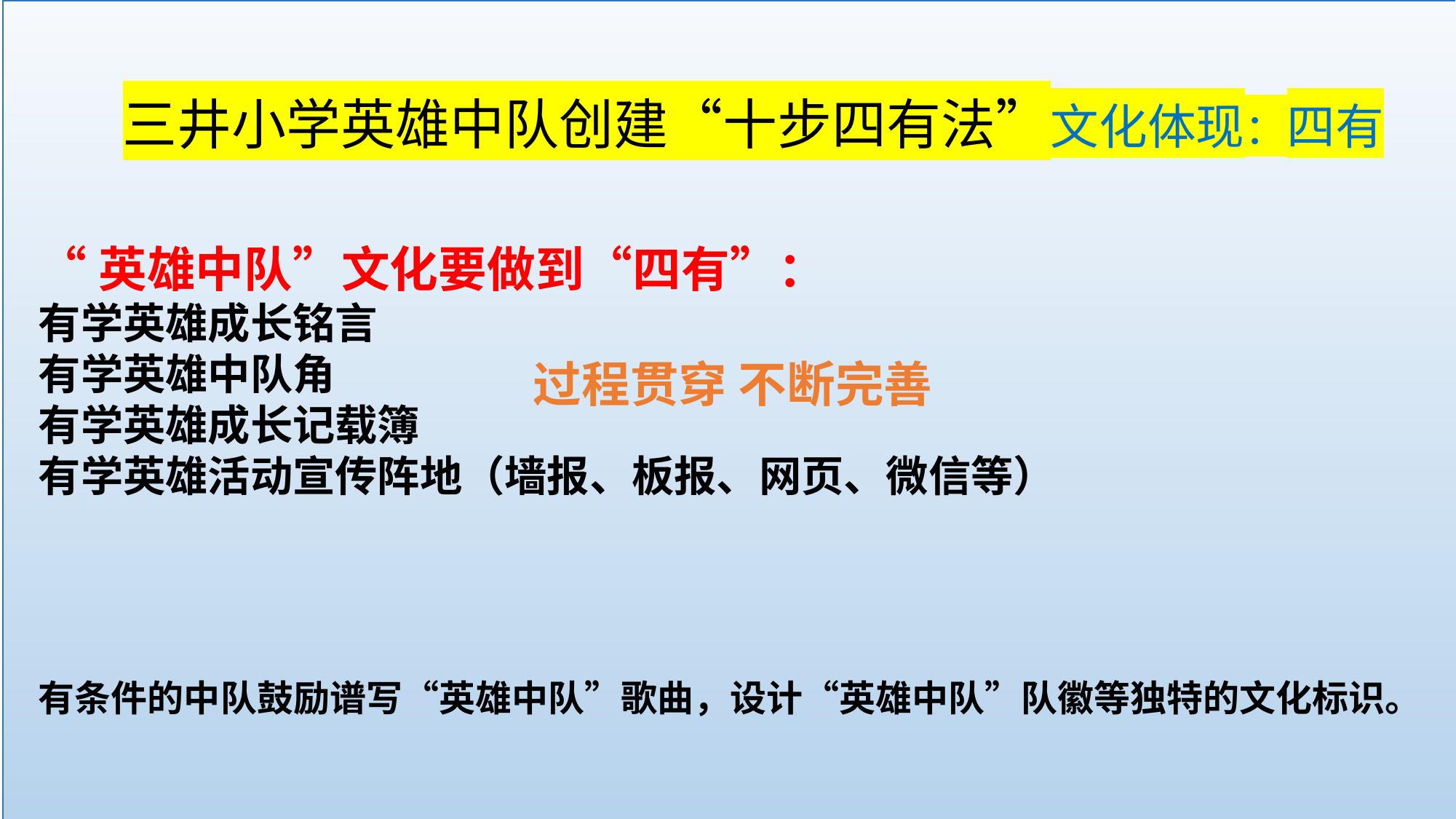

过程贯穿 不断完善

#
三井小学英雄中队创建“十步四有法”文化体现：四有
“英雄中队”文化要做到“四有”：
有学英雄成长铭言
有学英雄中队角
有学英雄成长记载簿
有学英雄活动宣传阵地（墙报、板报、网页、微信等）

有条件的中队鼓励谱写“英雄中队”歌曲，设计“英雄中队”队徽等独特的文化标识。